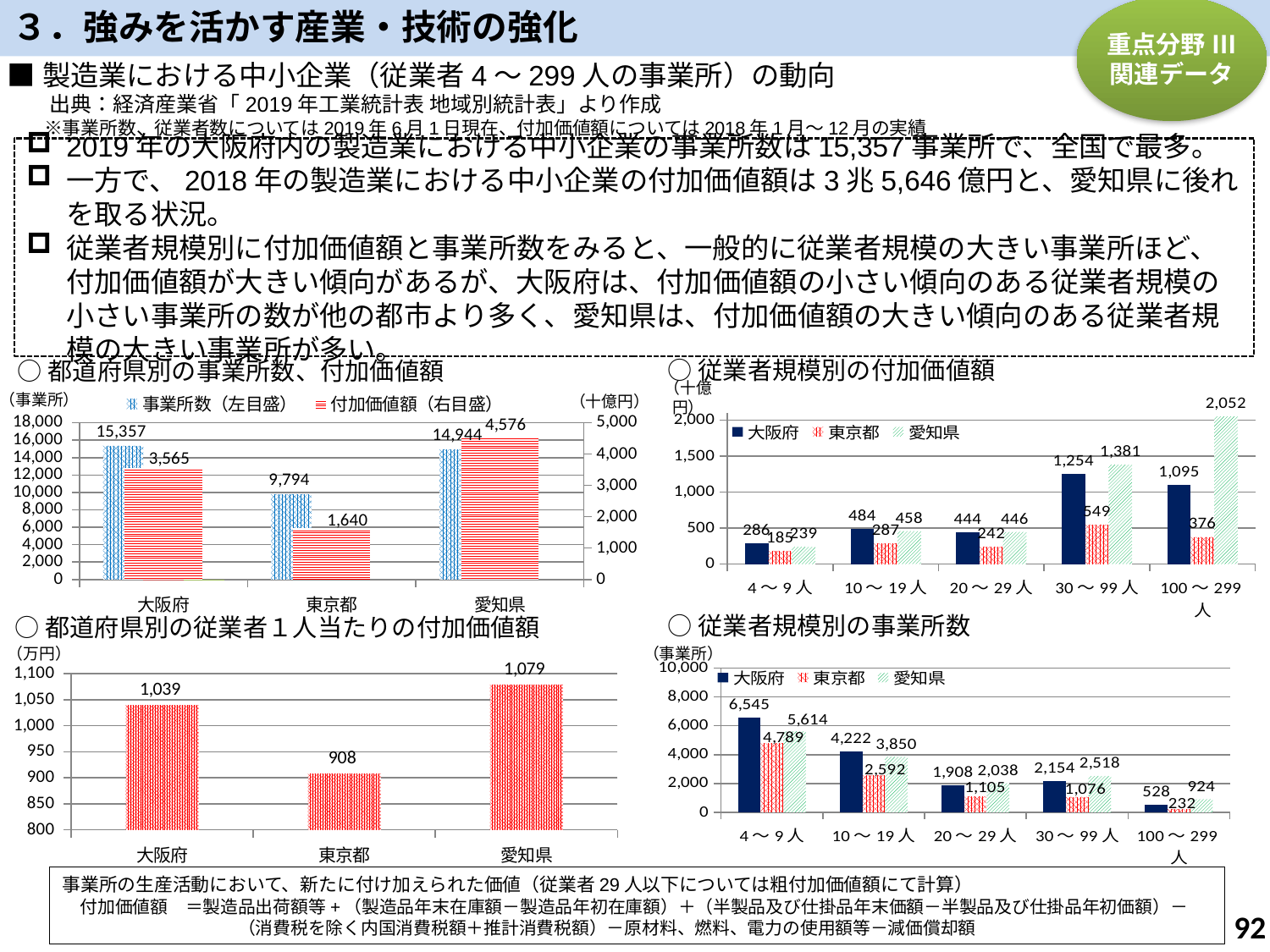

３．強みを活かす産業・技術の強化
重点分野 Ⅲ
関連データ
■製造業における中小企業（従業者4～299人の事業所）の動向
　　出典：経済産業省「2019年工業統計表 地域別統計表」より作成
　　※事業所数、従業者数については2019年6月1日現在、付加価値額については2018年1月～12月の実績
2019年の大阪府内の製造業における中小企業の事業所数は15,357事業所で、全国で最多。
一方で、2018年の製造業における中小企業の付加価値額は3兆5,646億円と、愛知県に後れを取る状況。
従業者規模別に付加価値額と事業所数をみると、一般的に従業者規模の大きい事業所ほど、付加価値額が大きい傾向があるが、大阪府は、付加価値額の小さい傾向のある従業者規模の小さい事業所の数が他の都市より多く、愛知県は、付加価値額の大きい傾向のある従業者規模の大きい事業所が多い。
○従業者規模別の付加価値額
○都道府県別の事業所数、付加価値額

[unsupported chart]

（十億円）
（事業所）
（十億円）

### Chart

| Category | 大阪府 | 東京都 | 愛知県 |
|---|---|---|---|
| 4～9人 | 286.171 | 185.026 | 238.931 |
| 10～19人 | 484.381 | 287.339 | 457.54 |
| 20～29人 | 444.466 | 241.65 | 446.199 |
| 30～99人 | 1254.371 | 549.447 | 1381.428 |
| 100～299人 | 1095.228 | 376.039 | 2051.569 |
○従業者規模別の事業所数
○都道府県別の従業者１人当たりの付加価値額
（事業所）
（万円）

### Chart

| Category | 1人当たりの付加価値額 |
|---|---|
| 大阪府 | 1039.4772602675812 |
| 東京都 | 907.6570890771189 |
| 愛知県 | 1078.8715823029547 |

### Chart

| Category | 大阪府 | 東京都 | 愛知県 |
|---|---|---|---|
| 4～9人 | 6545.0 | 4789.0 | 5614.0 |
| 10～19人 | 4222.0 | 2592.0 | 3850.0 |
| 20～29人 | 1908.0 | 1105.0 | 2038.0 |
| 30～99人 | 2154.0 | 1076.0 | 2518.0 |
| 100～299人 | 528.0 | 232.0 | 924.0 |
事業所の生産活動において、新たに付け加えられた価値（従業者29人以下については粗付加価値額にて計算）
　付加価値額　＝製造品出荷額等+（製造品年末在庫額－製造品年初在庫額）＋（半製品及び仕掛品年末価額－半製品及び仕掛品年初価額）－
　　　　　　　　　　（消費税を除く内国消費税額＋推計消費税額）－原材料、燃料、電力の使用額等－減価償却額
92